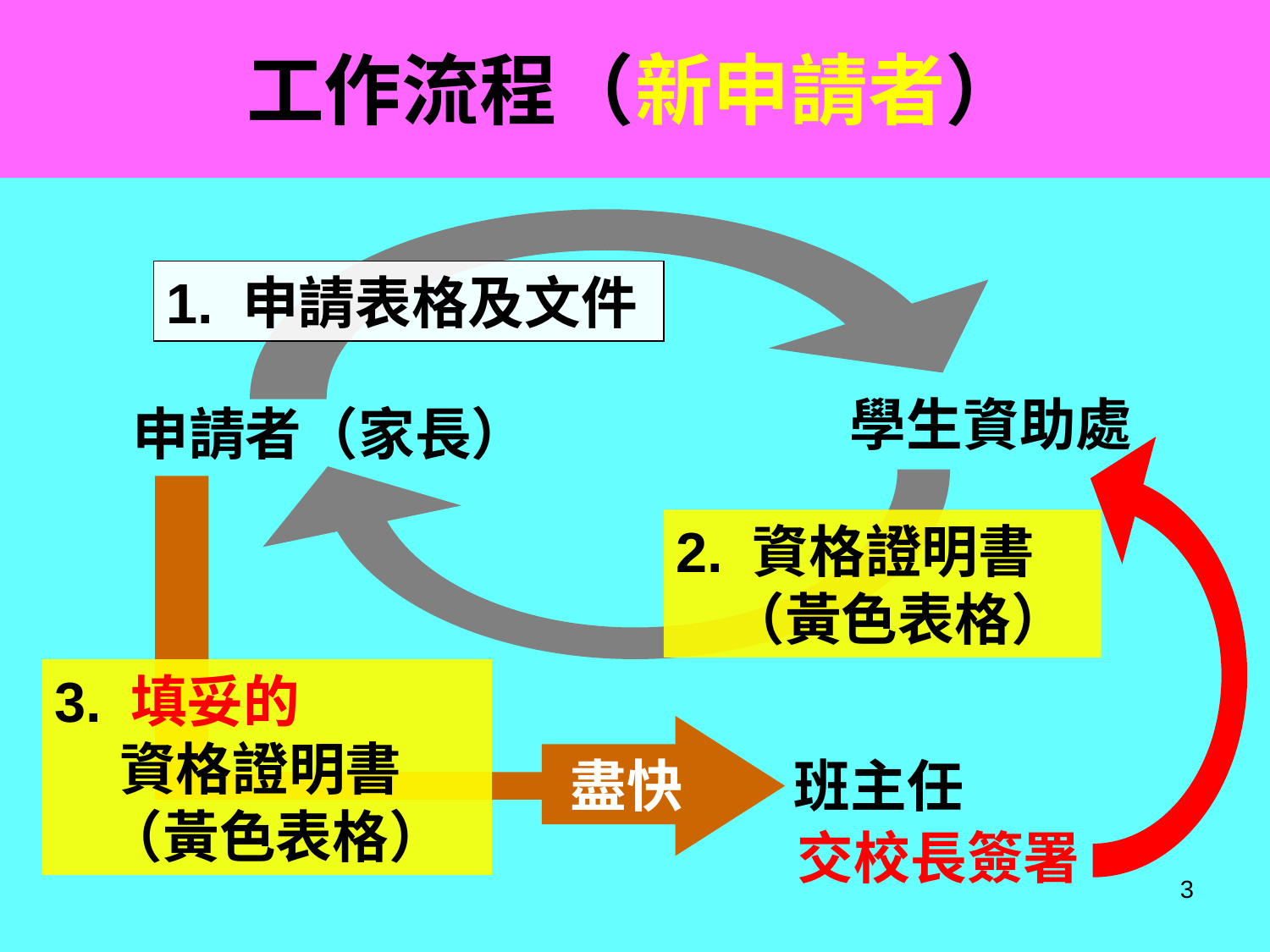

# 工作流程（新申請者）

1. 申請表格及文件

學生資助處
申請者（家長）
2. 資格證明書
   （黃色表格）

3. 填妥的
    資格證明書
   （黃色表格）
班主任
盡快
交校長簽署
3